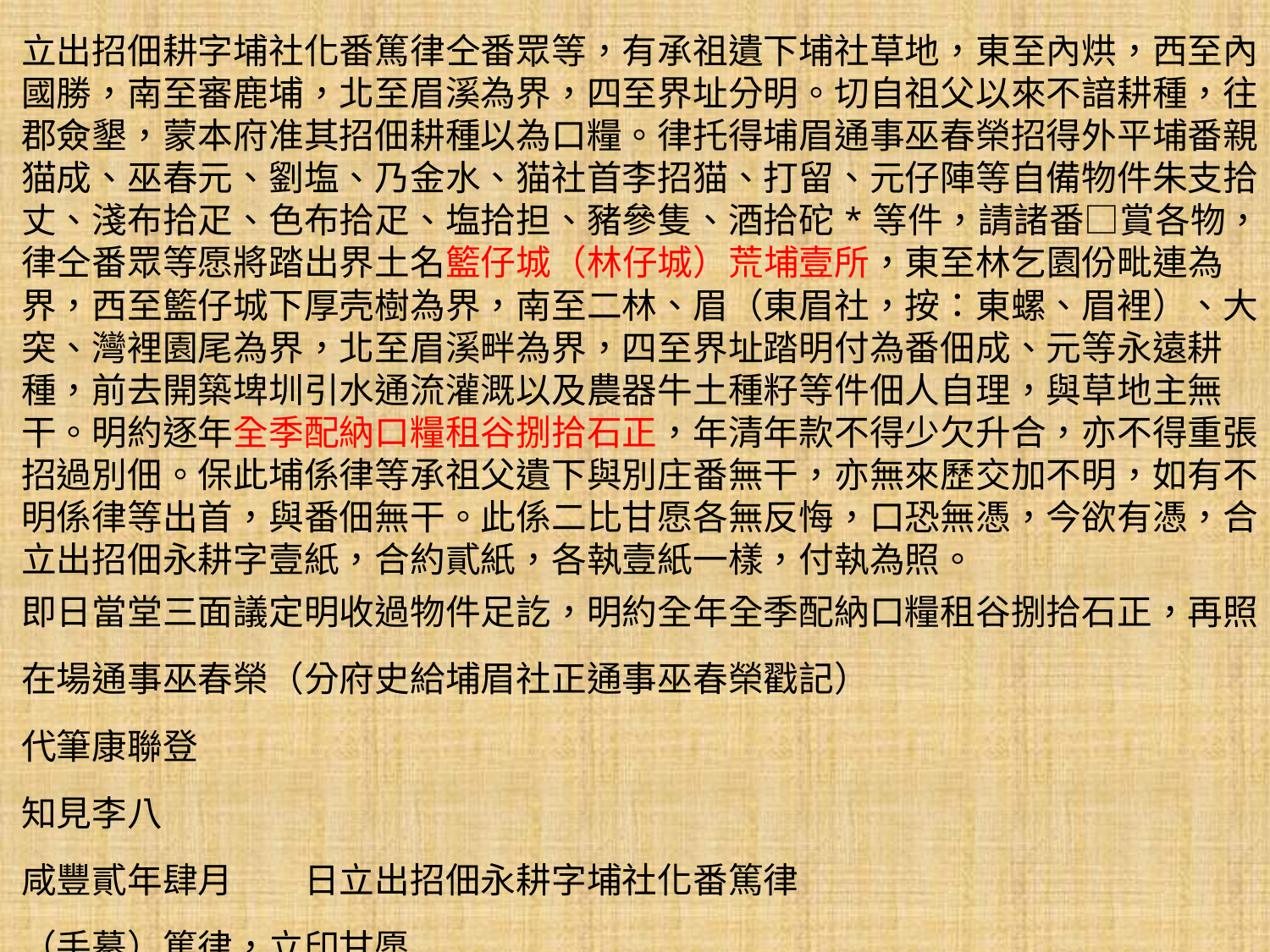

立出招佃耕字埔社化番篤律仝番眾等，有承祖遺下埔社草地，東至內烘，西至內國勝，南至審鹿埔，北至眉溪為界，四至界址分明。切自祖父以來不諳耕種，往郡僉墾，蒙本府准其招佃耕種以為口糧。律托得埔眉通事巫春榮招得外平埔番親猫成、巫春元、劉塩、乃金水、猫社首李招猫、打留、元仔陣等自備物件朱支拾丈、淺布拾疋、色布拾疋、塩拾担、豬參隻、酒拾砣*等件，請諸番□賞各物，律仝番眾等愿將踏出界土名籃仔城（林仔城）荒埔壹所，東至林乞園份毗連為界，西至籃仔城下厚壳樹為界，南至二林、眉（東眉社，按：東螺、眉裡）、大突、灣裡園尾為界，北至眉溪畔為界，四至界址踏明付為番佃成、元等永遠耕種，前去開築埤圳引水通流灌溉以及農器牛土種籽等件佃人自理，與草地主無干。明約逐年全季配納口糧租谷捌拾石正，年清年款不得少欠升合，亦不得重張招過別佃。保此埔係律等承祖父遺下與別庄番無干，亦無來歷交加不明，如有不明係律等出首，與番佃無干。此係二比甘愿各無反悔，口恐無憑，今欲有憑，合立出招佃永耕字壹紙，合約貳紙，各執壹紙一樣，付執為照。
即日當堂三面議定明收過物件足訖，明約全年全季配納口糧租谷捌拾石正，再照
在場通事巫春榮（分府史給埔眉社正通事巫春榮戳記）
代筆康聯登
知見李八
咸豐貳年肆月　　日立出招佃永耕字埔社化番篤律
（手摹）篤律，立印甘愿